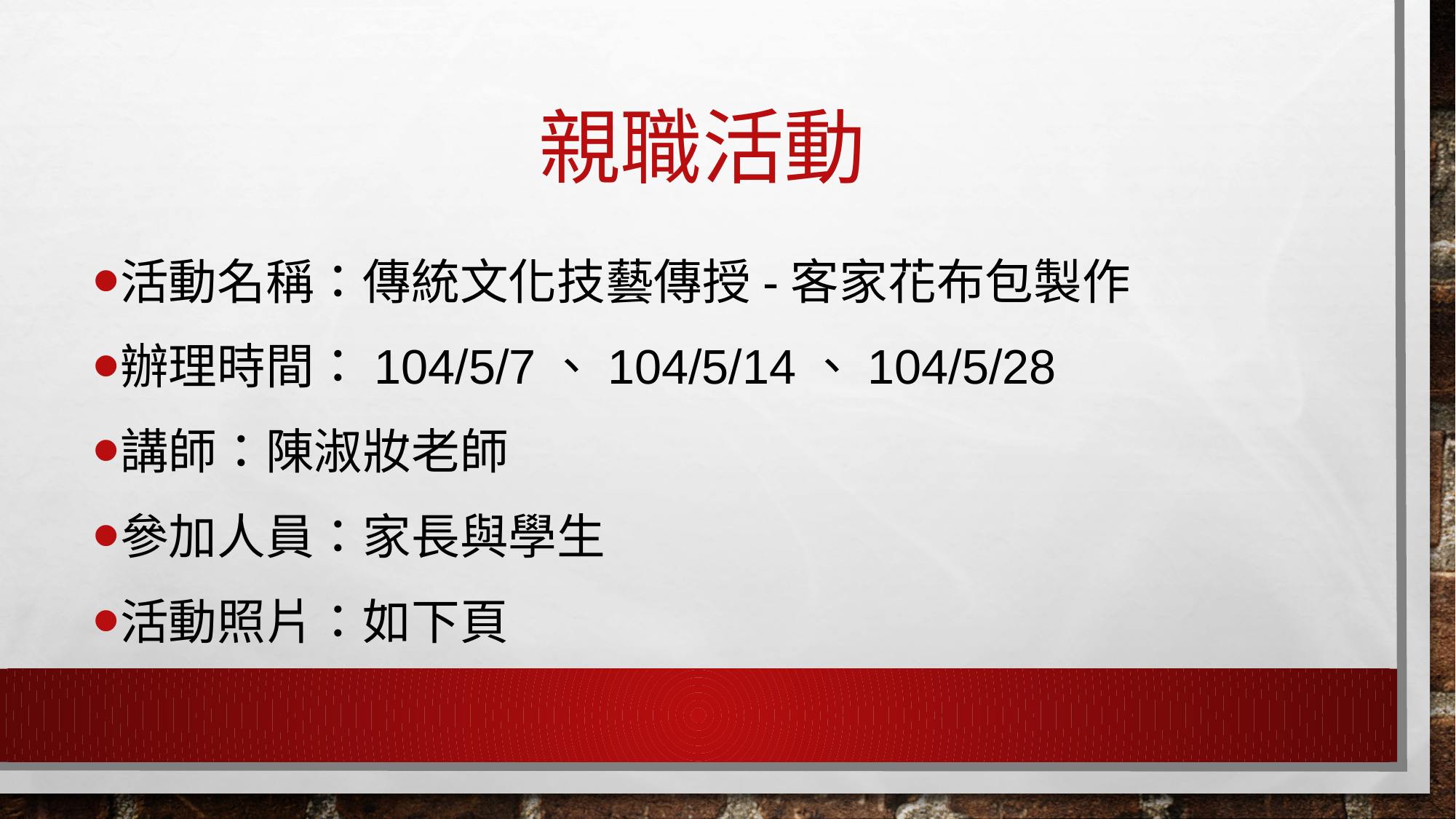

# 親職活動
活動名稱：傳統文化技藝傳授-客家花布包製作
辦理時間：104/5/7、104/5/14、104/5/28
講師：陳淑妝老師
參加人員：家長與學生
活動照片：如下頁